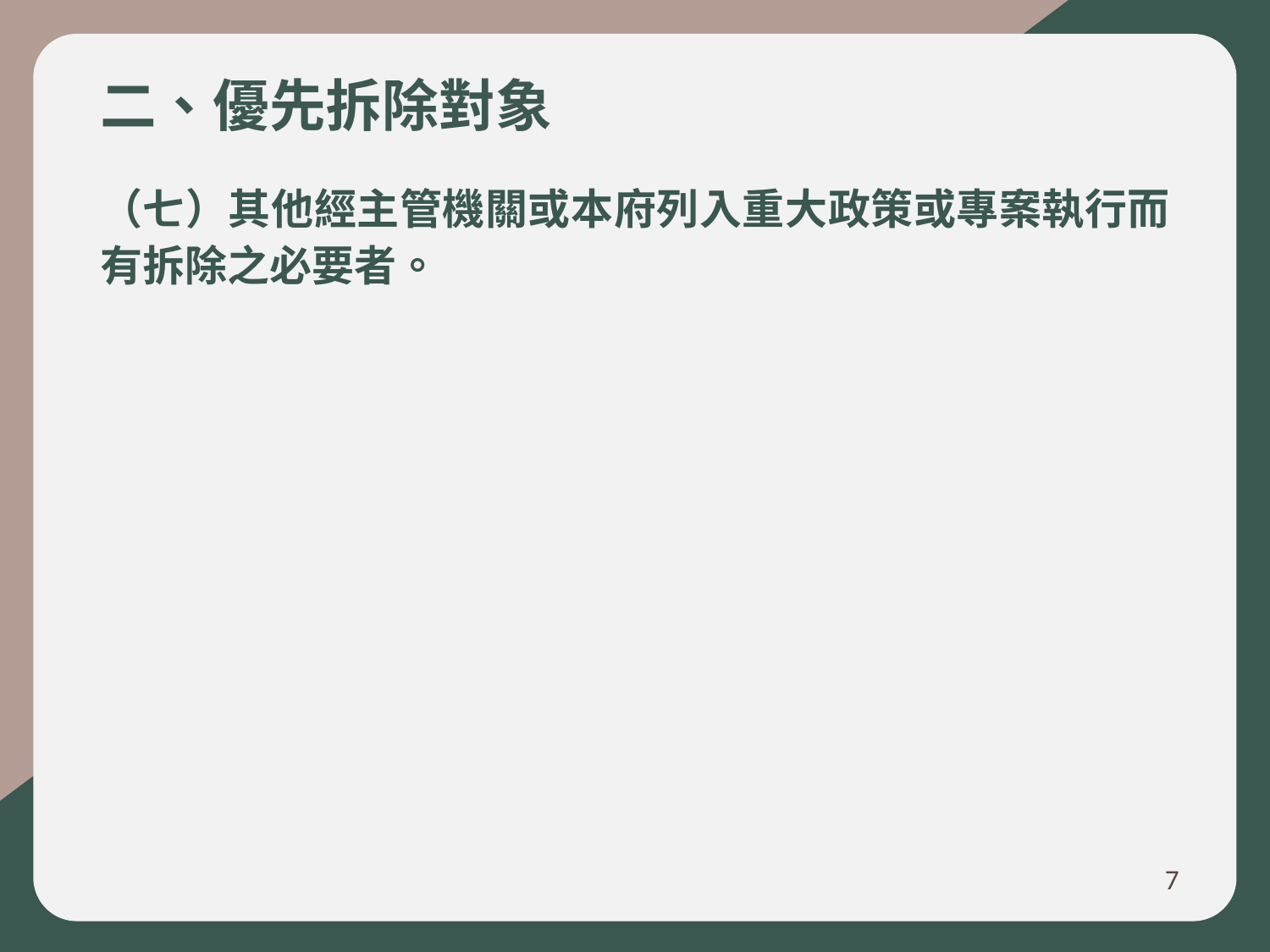

# 二、優先拆除對象
（七）其他經主管機關或本府列入重大政策或專案執行而有拆除之必要者。
7